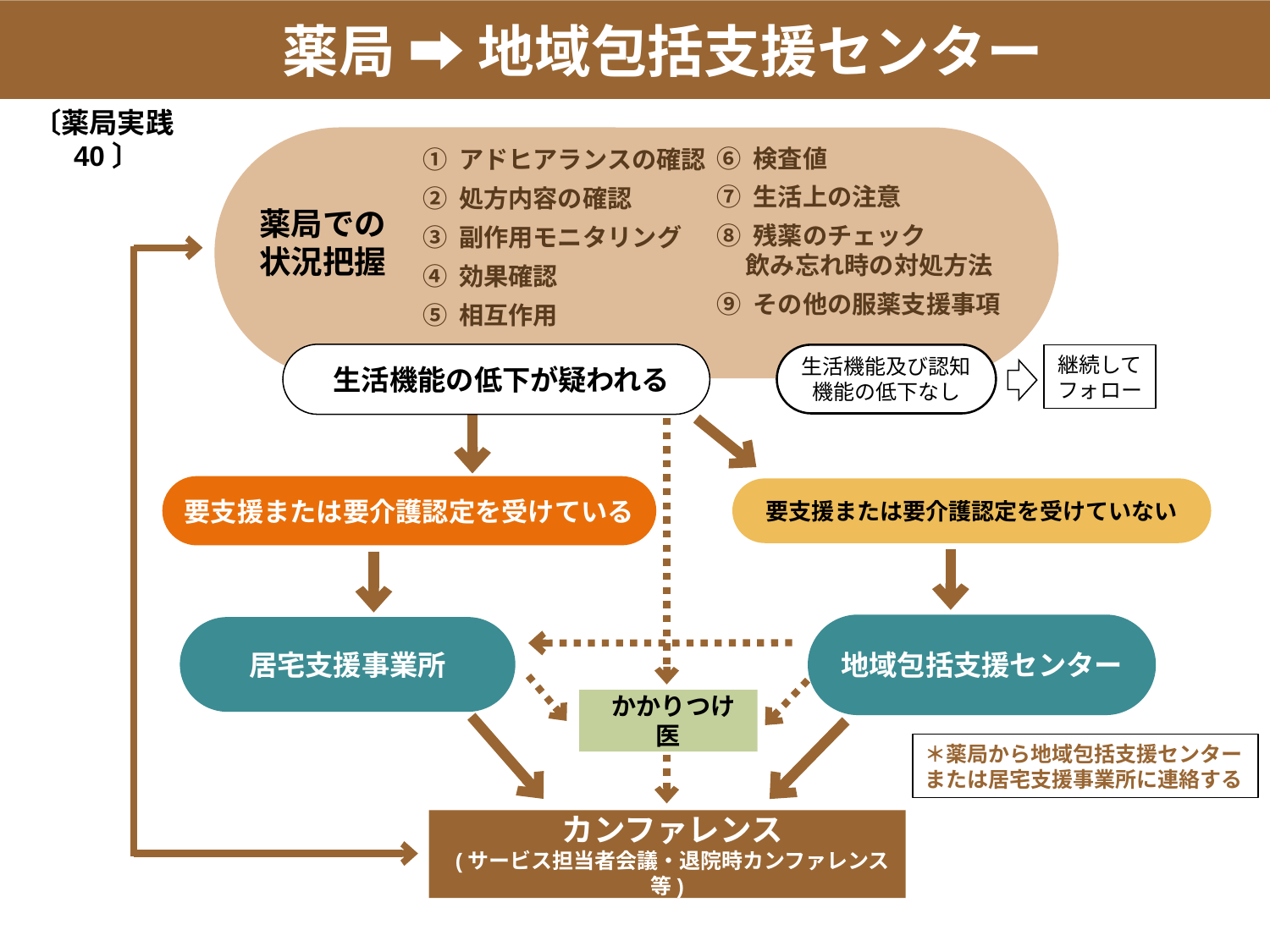

薬局 ➡ 地域包括支援センター
〔薬局実践40〕

⑥ 検査値
⑦ 生活上の注意
⑧ 残薬のチェック
    飲み忘れ時の対処方法
⑨ その他の服薬支援事項
① アドヒアランスの確認
② 処方内容の確認
③ 副作用モニタリング
④ 効果確認
⑤ 相互作用
薬局での
状況把握
生活機能の低下が疑われる
生活機能及び認知機能の低下なし
継続して
フォロー

要支援または要介護認定を受けている
要支援または要介護認定を受けていない
地域包括支援センター
居宅支援事業所
かかりつけ医
＊薬局から地域包括支援センターまたは居宅支援事業所に連絡する
カンファレンス
(サービス担当者会議・退院時カンファレンス等)